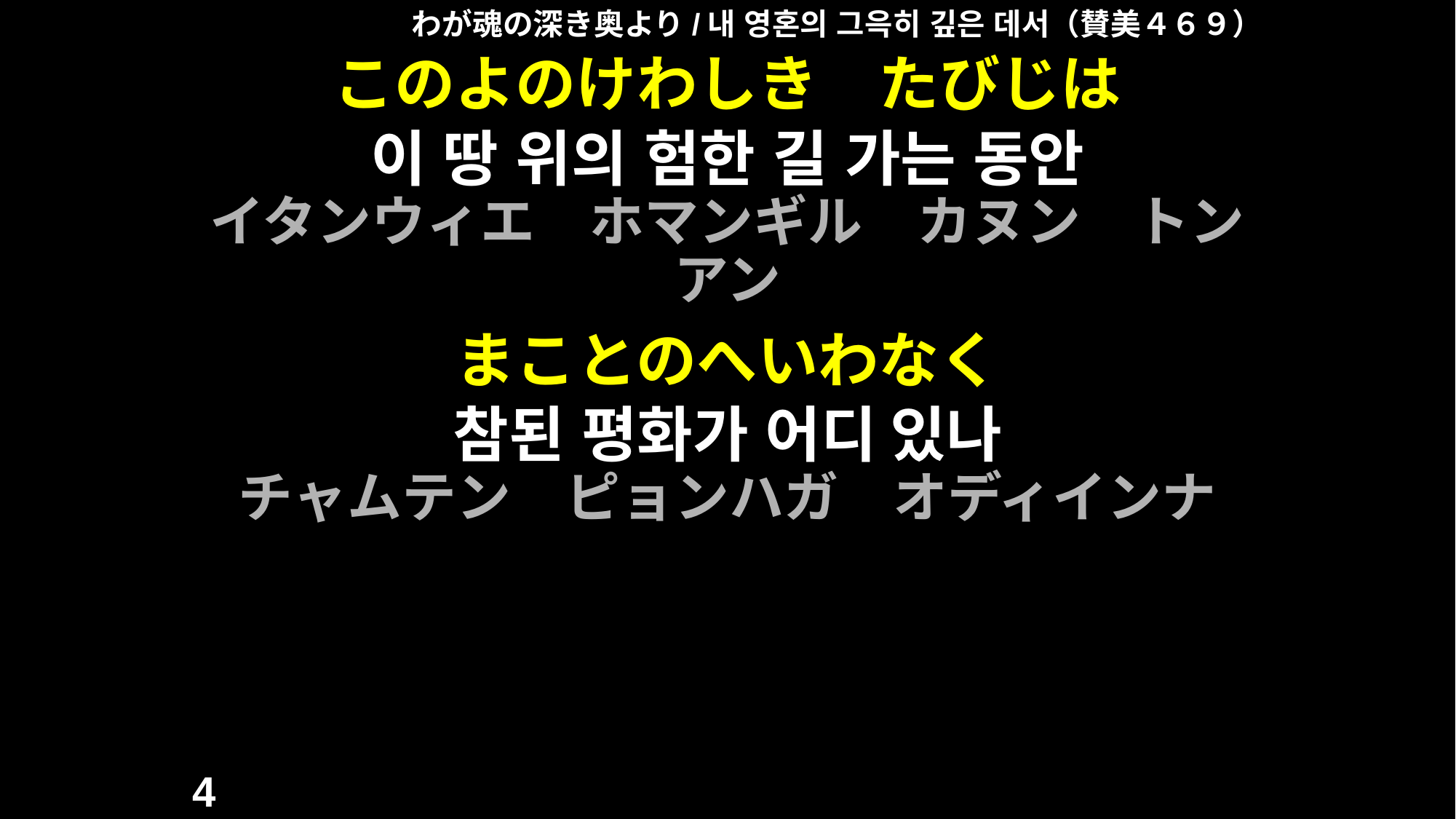

わが魂の深き奥より/내 영혼의 그윽히 깊은 데서（賛美４６９）
このよのけわしき　たびじは
이 땅 위의 험한 길 가는 동안
イタンウィエ　ホマンギル　カヌン　トンアン
まことのへいわなく
참된 평화가 어디 있나
チャムテン　ピョンハガ　オディインナ
4